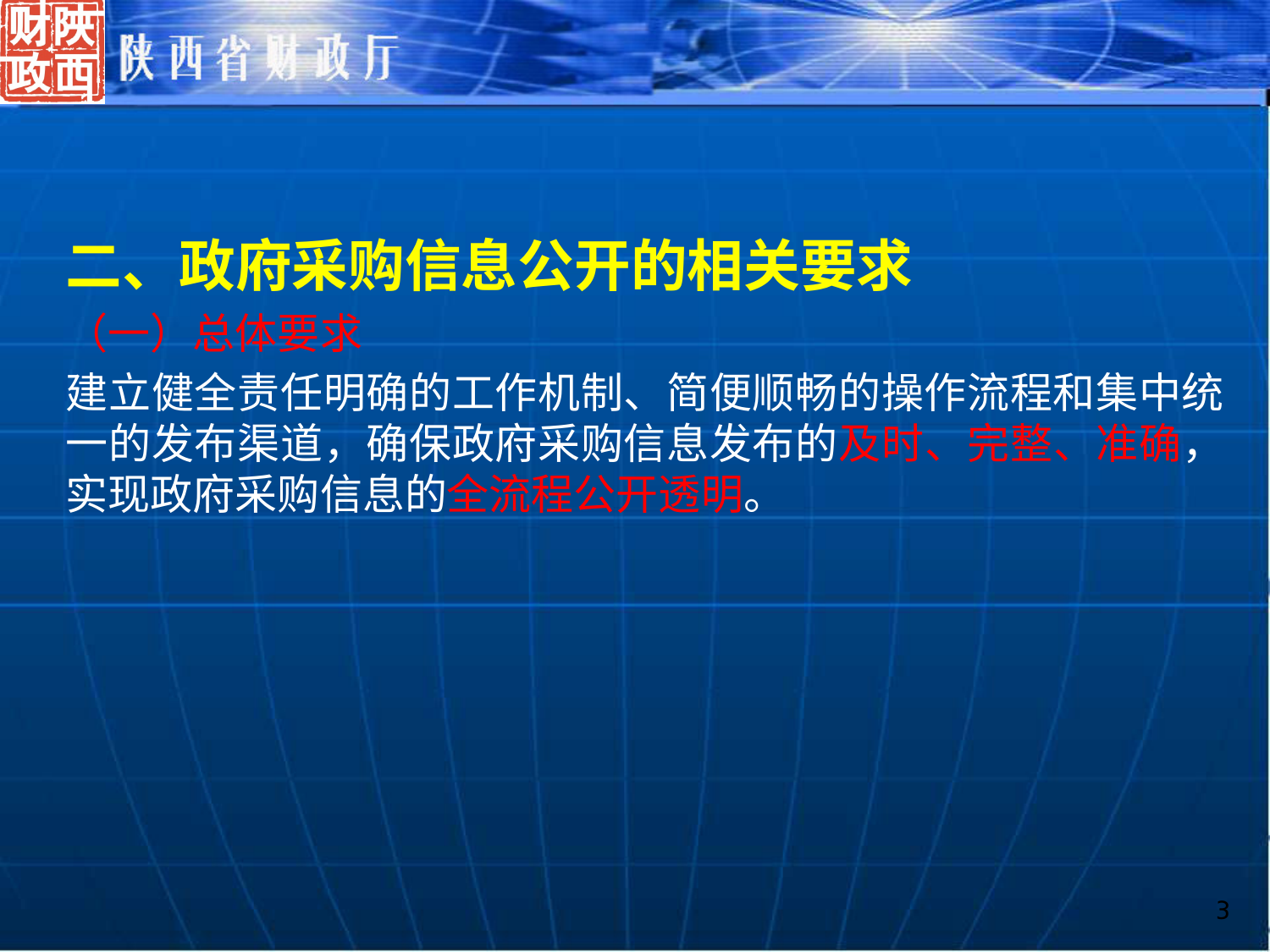

二、政府采购信息公开的相关要求
（一）总体要求
建立健全责任明确的工作机制、简便顺畅的操作流程和集中统一的发布渠道，确保政府采购信息发布的及时、完整、准确，实现政府采购信息的全流程公开透明。
3